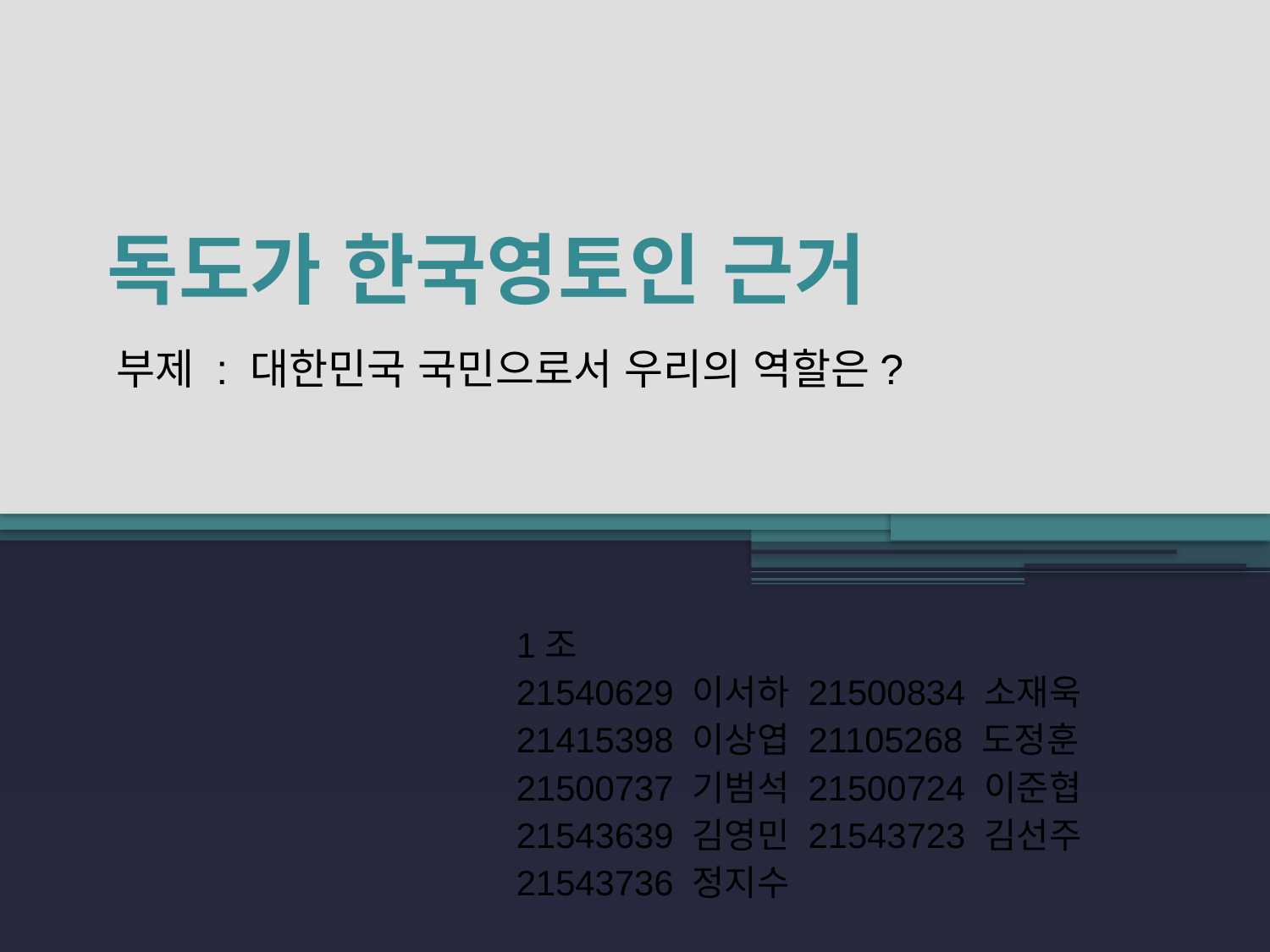

# 독도가 한국영토인 근거
부제 : 대한민국 국민으로서 우리의 역할은?
1조
21540629 이서하 21500834 소재욱
21415398 이상엽 21105268 도정훈
21500737 기범석 21500724 이준협
21543639 김영민 21543723 김선주
21543736 정지수